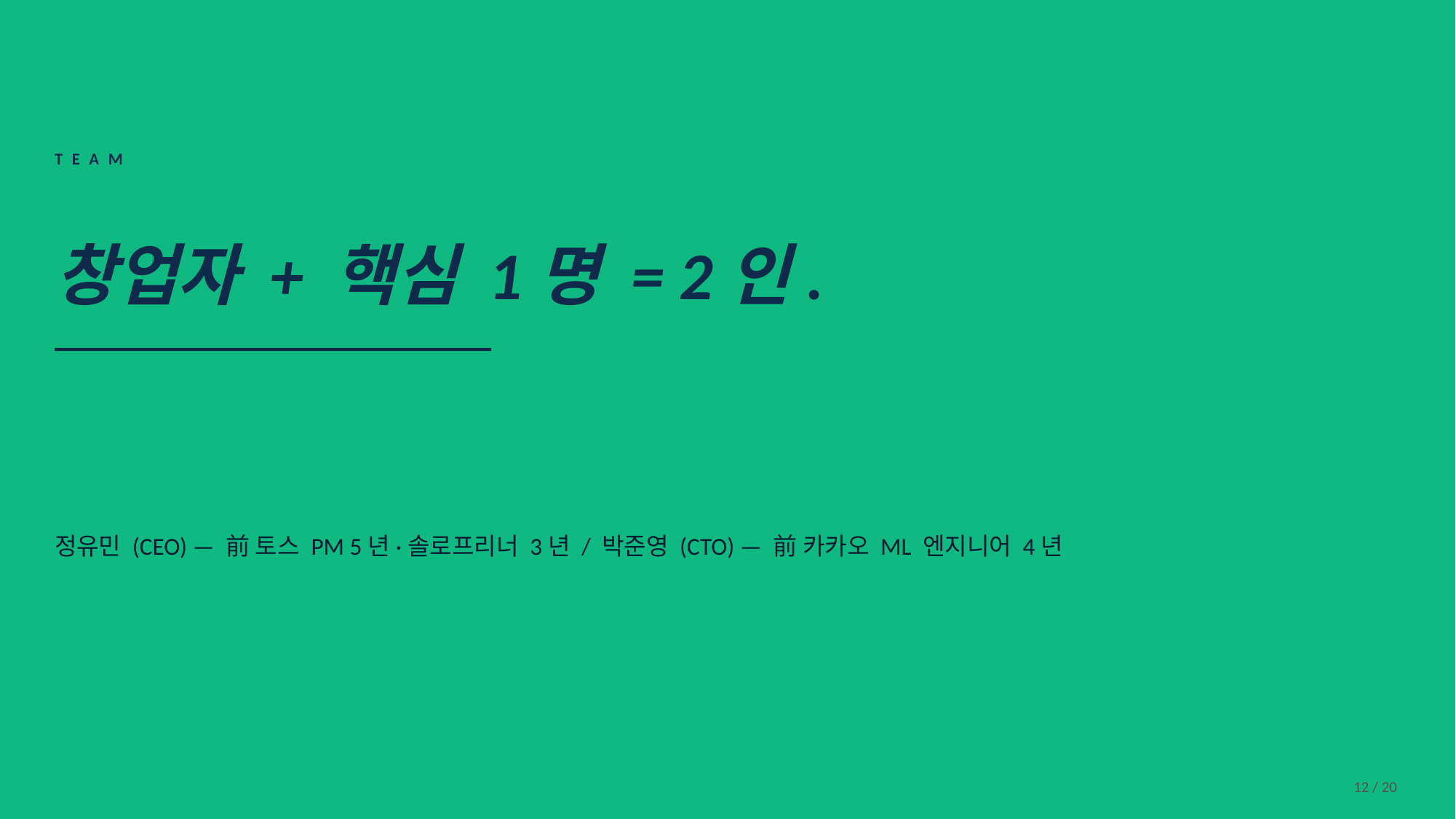

TEAM
창업자 + 핵심 1명 = 2인.

정유민 (CEO) — 前 토스 PM 5년·솔로프리너 3년 / 박준영 (CTO) — 前 카카오 ML 엔지니어 4년
12 / 20